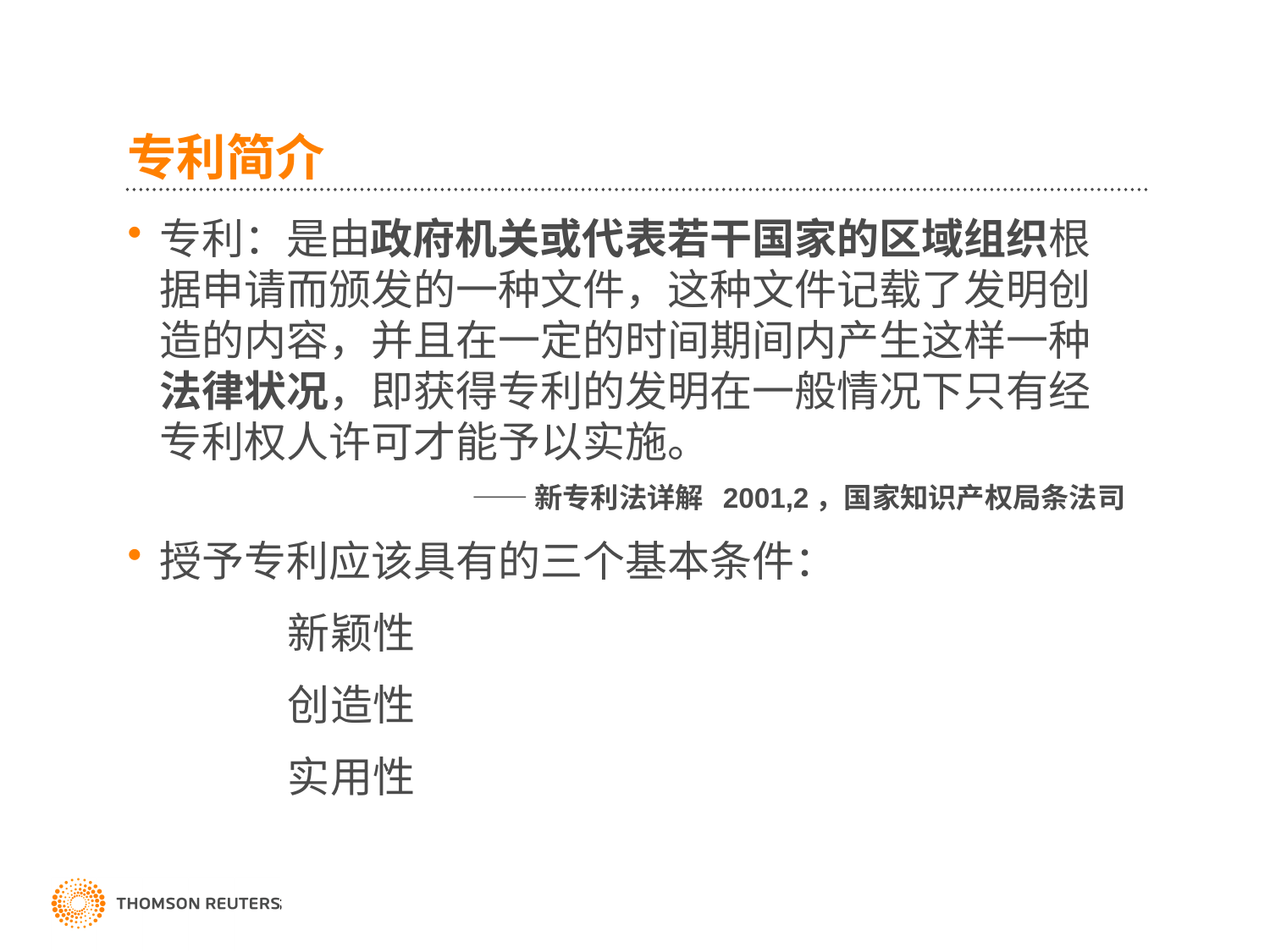

# 专利简介
专利：是由政府机关或代表若干国家的区域组织根据申请而颁发的一种文件，这种文件记载了发明创造的内容，并且在一定的时间期间内产生这样一种法律状况，即获得专利的发明在一般情况下只有经专利权人许可才能予以实施。
——新专利法详解  2001,2，国家知识产权局条法司
授予专利应该具有的三个基本条件：
新颖性
创造性
实用性